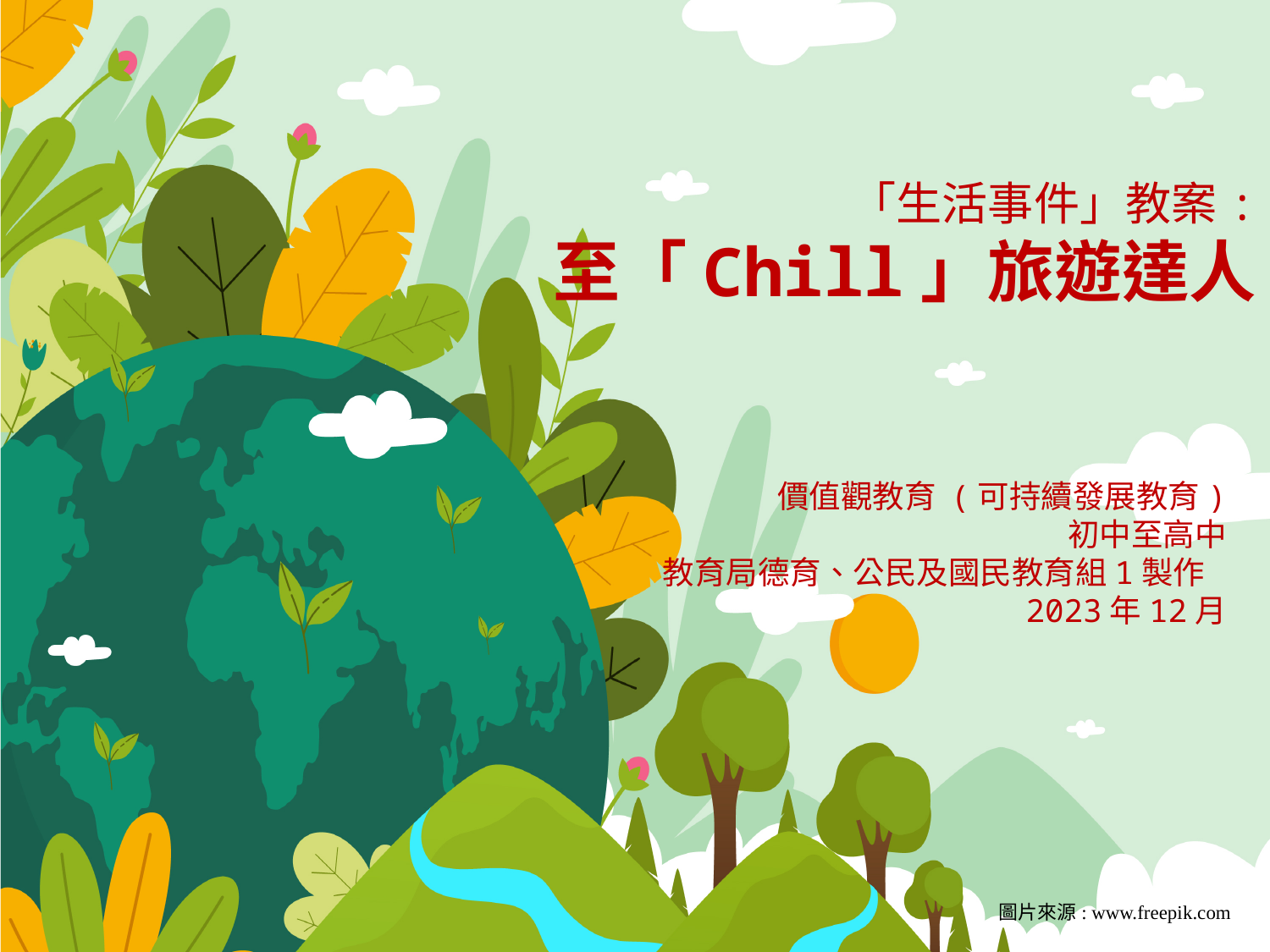

「生活事件」教案:
至「Chill」旅遊達人

價值觀教育 (可持續發展教育)
初中至高中
教育局德育、公民及國民教育組1製作
2023年12月

圖片來源: www.freepik.com